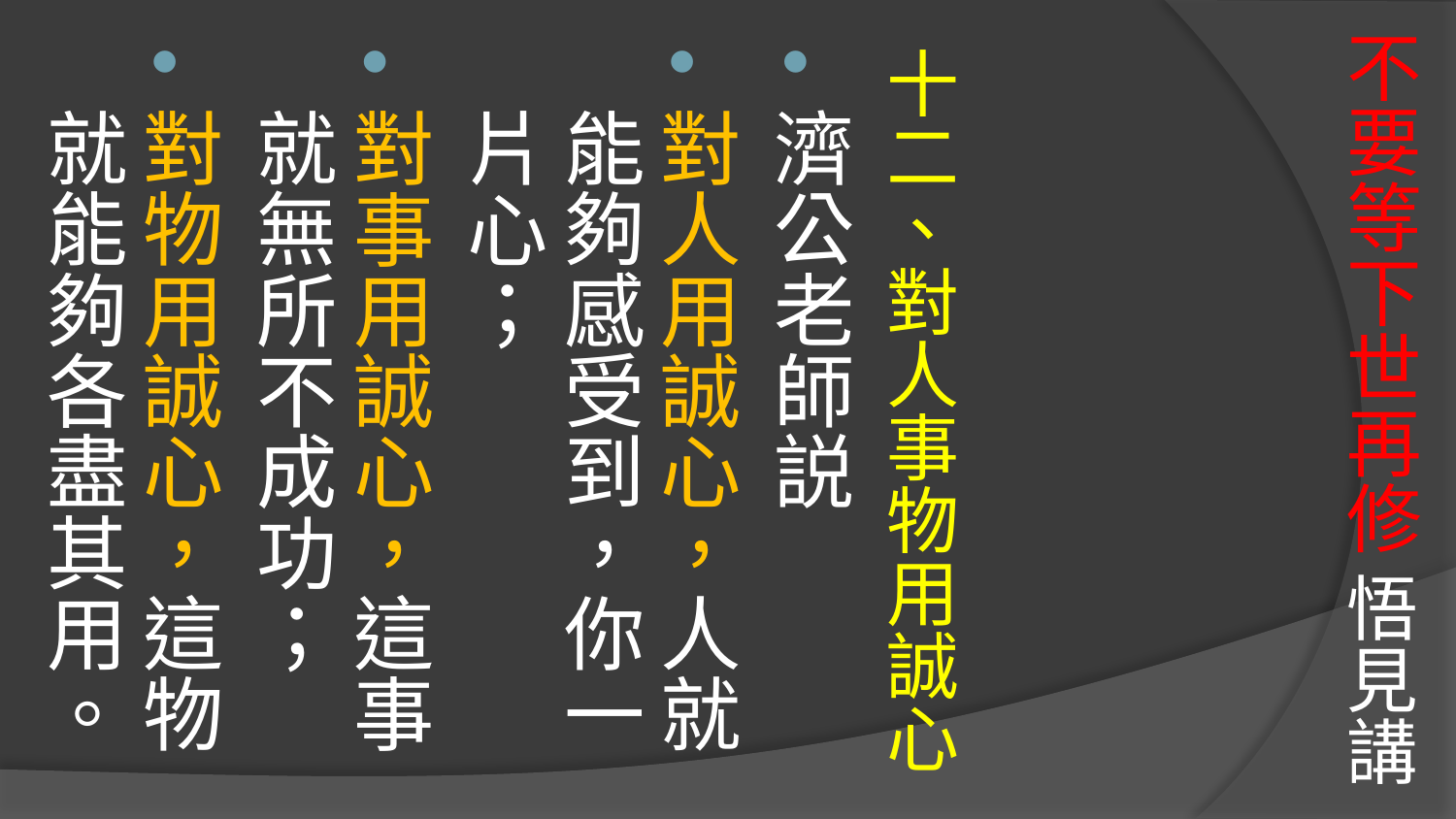

# 不要等下世再修 悟見講
十二、對人事物用誠心
濟公老師説
對人用誠心，人就能夠感受到，你一片心；
對事用誠心，這事就無所不成功；
對物用誠心，這物就能夠各盡其用。